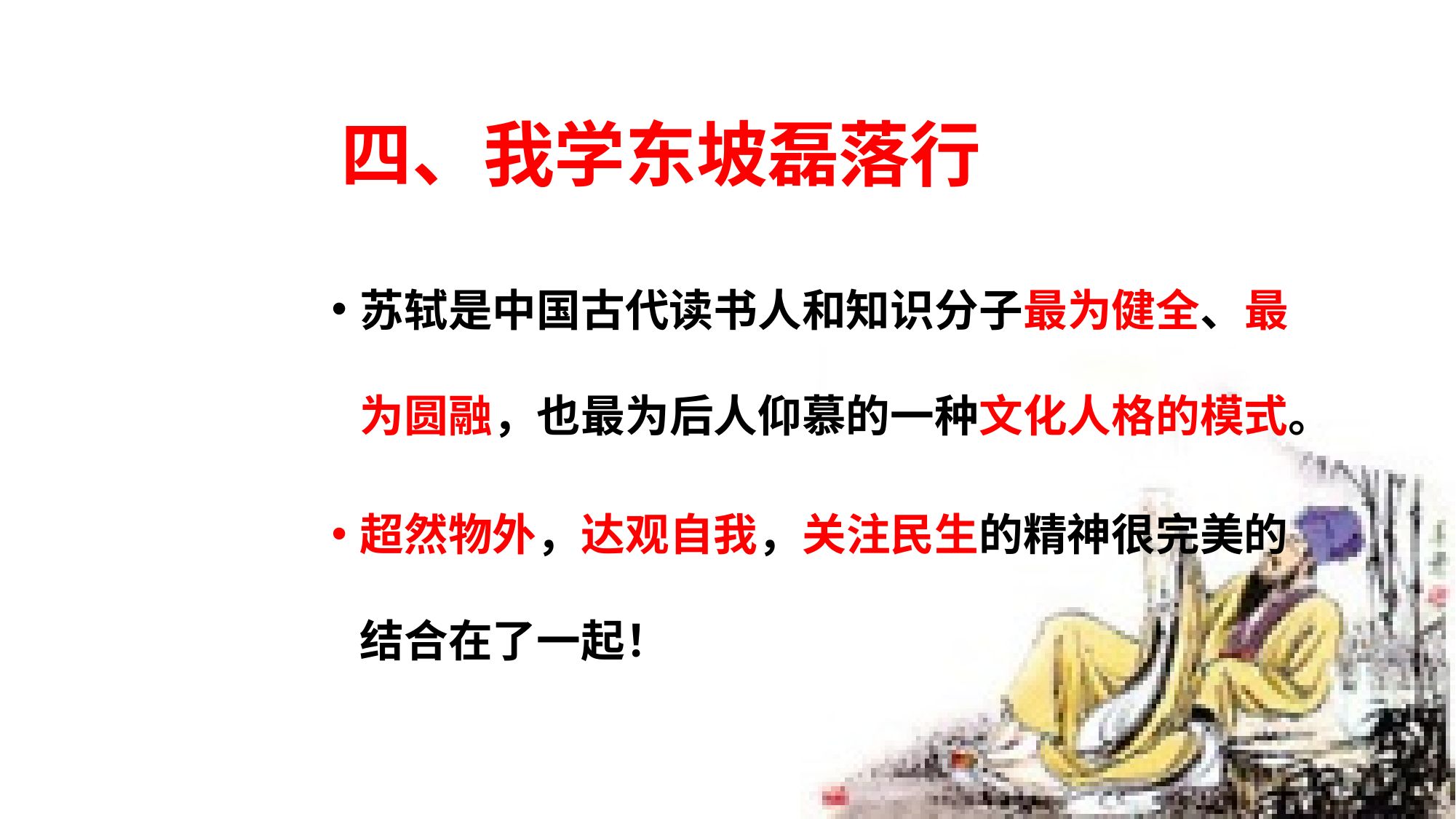

# 四、我学东坡磊落行
苏轼是中国古代读书人和知识分子最为健全、最为圆融，也最为后人仰慕的一种文化人格的模式。
超然物外，达观自我，关注民生的精神很完美的结合在了一起！